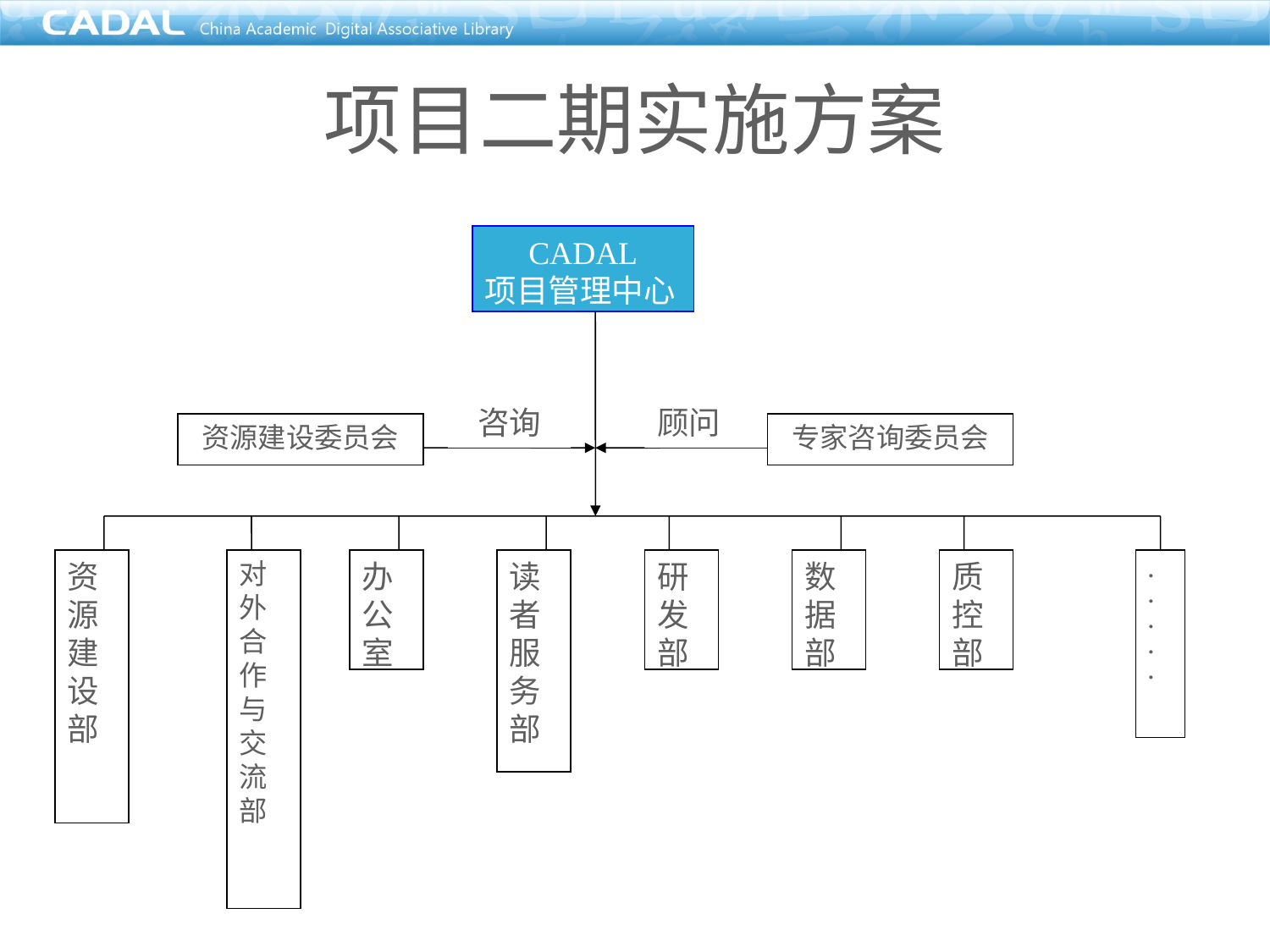

# 项目二期实施方案
CADAL
项目管理中心

咨询
顾问
资源建设委员会
专家咨询委员会

资源建设部
对外合作与交流部
办公室
读者服务部
研发部
数据部
质控部
.
.
.
.
.